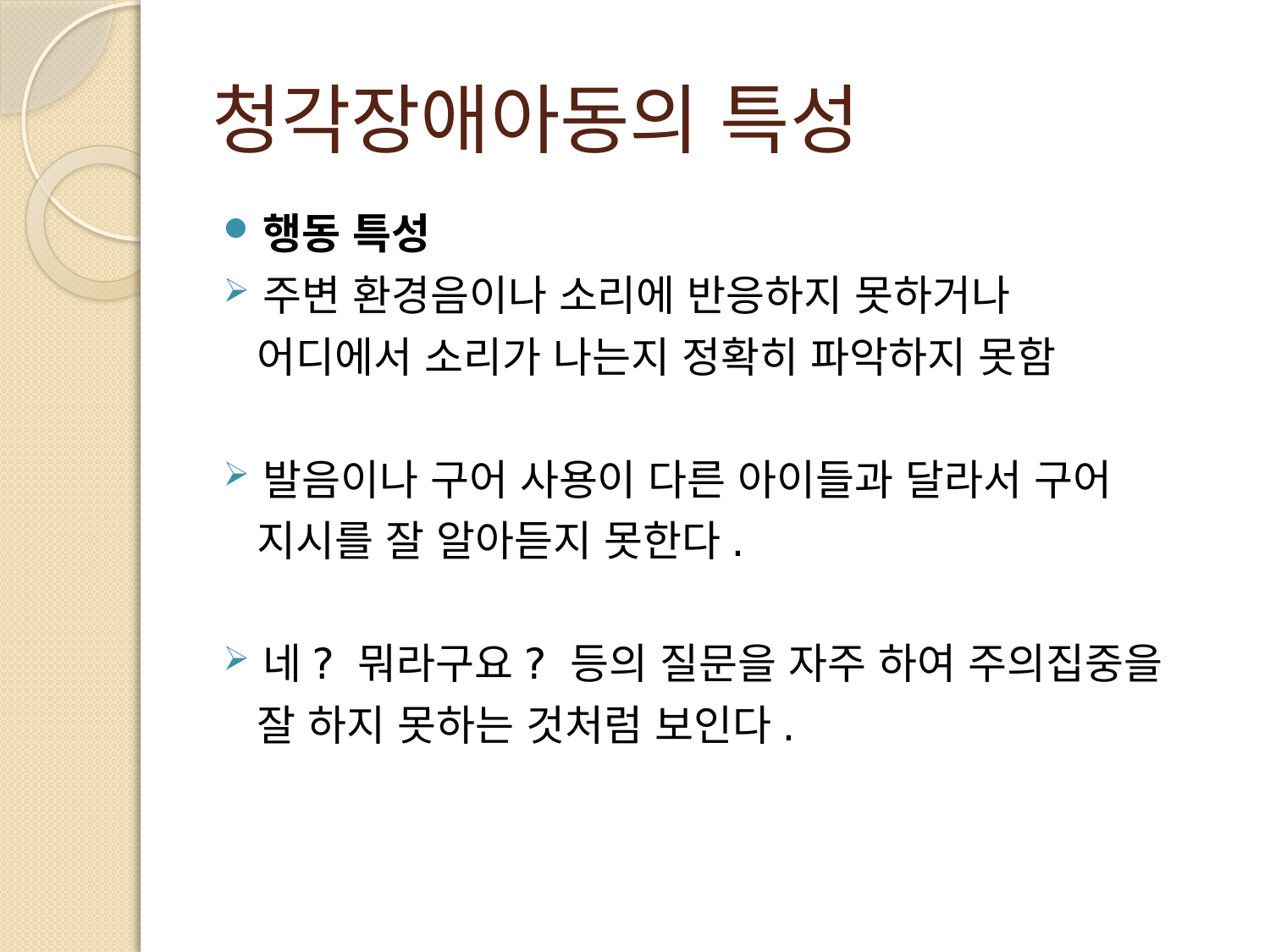

# 청각장애아동의 특성
행동 특성
주변 환경음이나 소리에 반응하지 못하거나
  어디에서 소리가 나는지 정확히 파악하지 못함

발음이나 구어 사용이 다른 아이들과 달라서 구어
  지시를 잘 알아듣지 못한다.

네? 뭐라구요? 등의 질문을 자주 하여 주의집중을
  잘 하지 못하는 것처럼 보인다.